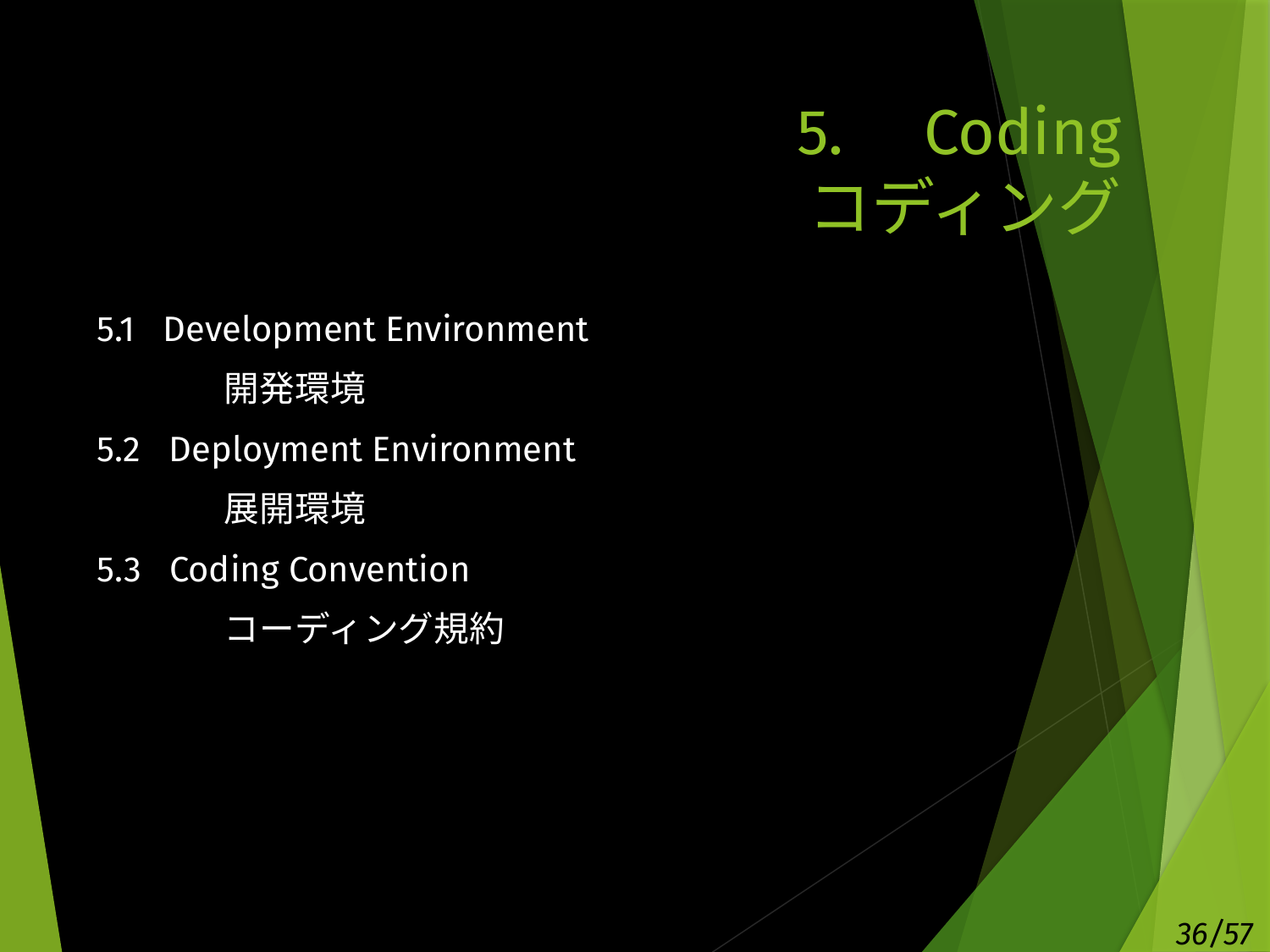

# Coding コディング
5.1   Development Environment
	開発環境
5.2   Deployment Environment
	展開環境
5.3   Coding Convention
	コーディング規約

36/57